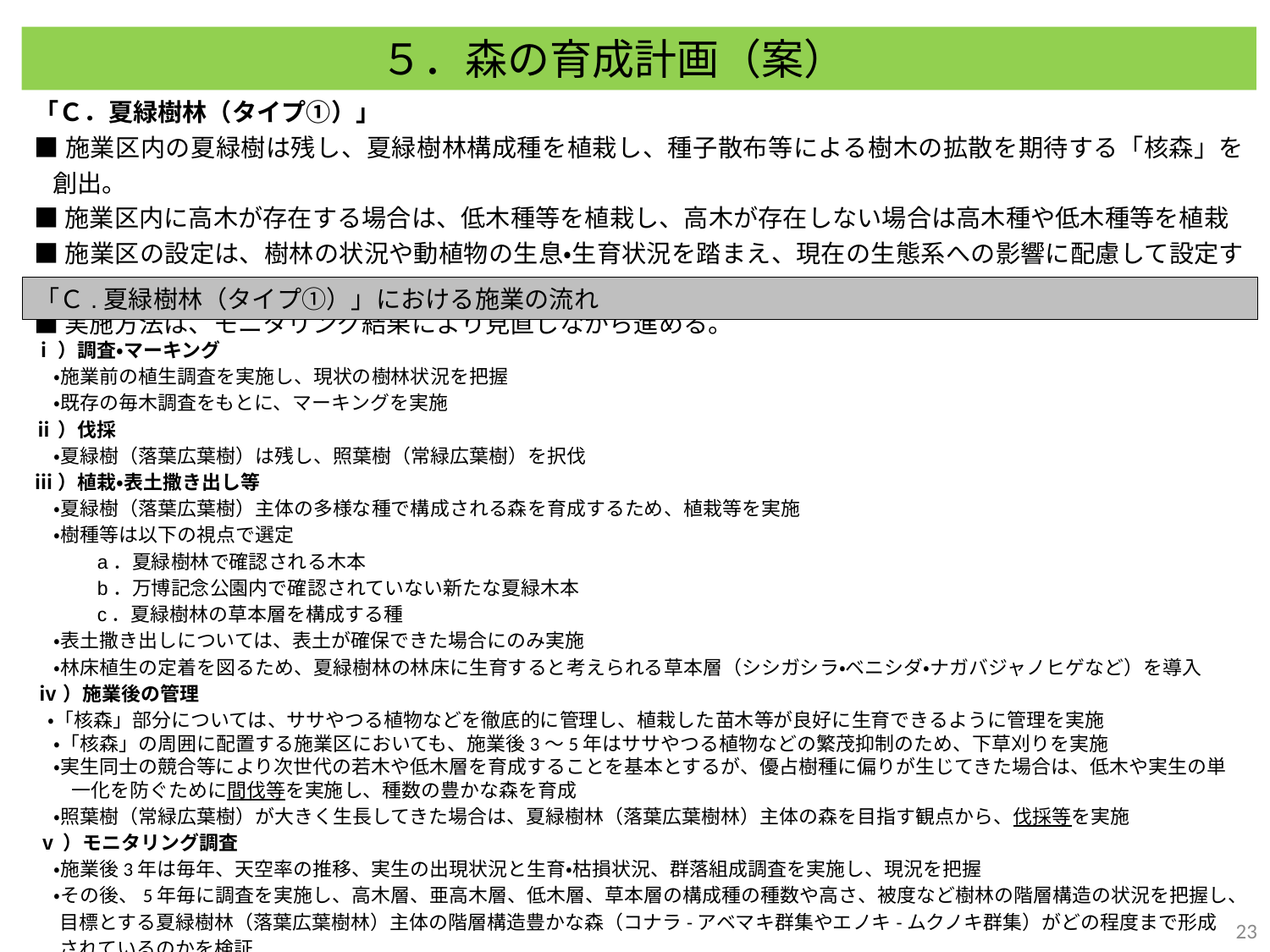

５．森の育成計画（案）
「Ｃ．夏緑樹林（タイプ①）」
■施業区内の夏緑樹は残し、夏緑樹林構成種を植栽し、種子散布等による樹木の拡散を期待する「核森」を創出。
■施業区内に高木が存在する場合は、低木種等を植栽し、高木が存在しない場合は高木種や低木種等を植栽
■施業区の設定は、樹林の状況や動植物の生息・生育状況を踏まえ、現在の生態系への影響に配慮して設定する。
■実施方法は、モニタリング結果により見直しながら進める。

「Ｃ.夏緑樹林（タイプ①）」における施業の流れ
ⅰ）調査・マーキング
　・施業前の植生調査を実施し、現状の樹林状況を把握
　・既存の毎木調査をもとに、マーキングを実施
ⅱ）伐採
　・夏緑樹（落葉広葉樹）は残し、照葉樹（常緑広葉樹）を択伐
ⅲ）植栽・表土撒き出し等
　・夏緑樹（落葉広葉樹）主体の多様な種で構成される森を育成するため、植栽等を実施
　・樹種等は以下の視点で選定
　　　a．夏緑樹林で確認される木本
　　　b．万博記念公園内で確認されていない新たな夏緑木本
　　　c．夏緑樹林の草本層を構成する種
　・表土撒き出しについては、表土が確保できた場合にのみ実施
　・林床植生の定着を図るため、夏緑樹林の林床に生育すると考えられる草本層（シシガシラ・ベニシダ・ナガバジャノヒゲなど）を導入
 ⅳ）施業後の管理
  ・「核森」部分については、ササやつる植物などを徹底的に管理し、植栽した苗木等が良好に生育できるように管理を実施
　・「核森」の周囲に配置する施業区においても、施業後3～5年はササやつる植物などの繁茂抑制のため、下草刈りを実施
　・実生同士の競合等により次世代の若木や低木層を育成することを基本とするが、優占樹種に偏りが生じてきた場合は、低木や実生の単一化を防ぐために間伐等を実施し、種数の豊かな森を育成
　・照葉樹（常緑広葉樹）が大きく生長してきた場合は、夏緑樹林（落葉広葉樹林）主体の森を目指す観点から、伐採等を実施
 ⅴ）モニタリング調査
　・施業後3年は毎年、天空率の推移、実生の出現状況と生育・枯損状況、群落組成調査を実施し、現況を把握
　・その後、5年毎に調査を実施し、高木層、亜高木層、低木層、草本層の構成種の種数や高さ、被度など樹林の階層構造の状況を把握し、目標とする夏緑樹林（落葉広葉樹林）主体の階層構造豊かな森（コナラ-アベマキ群集やエノキ-ムクノキ群集）がどの程度まで形成されているのかを検証
23